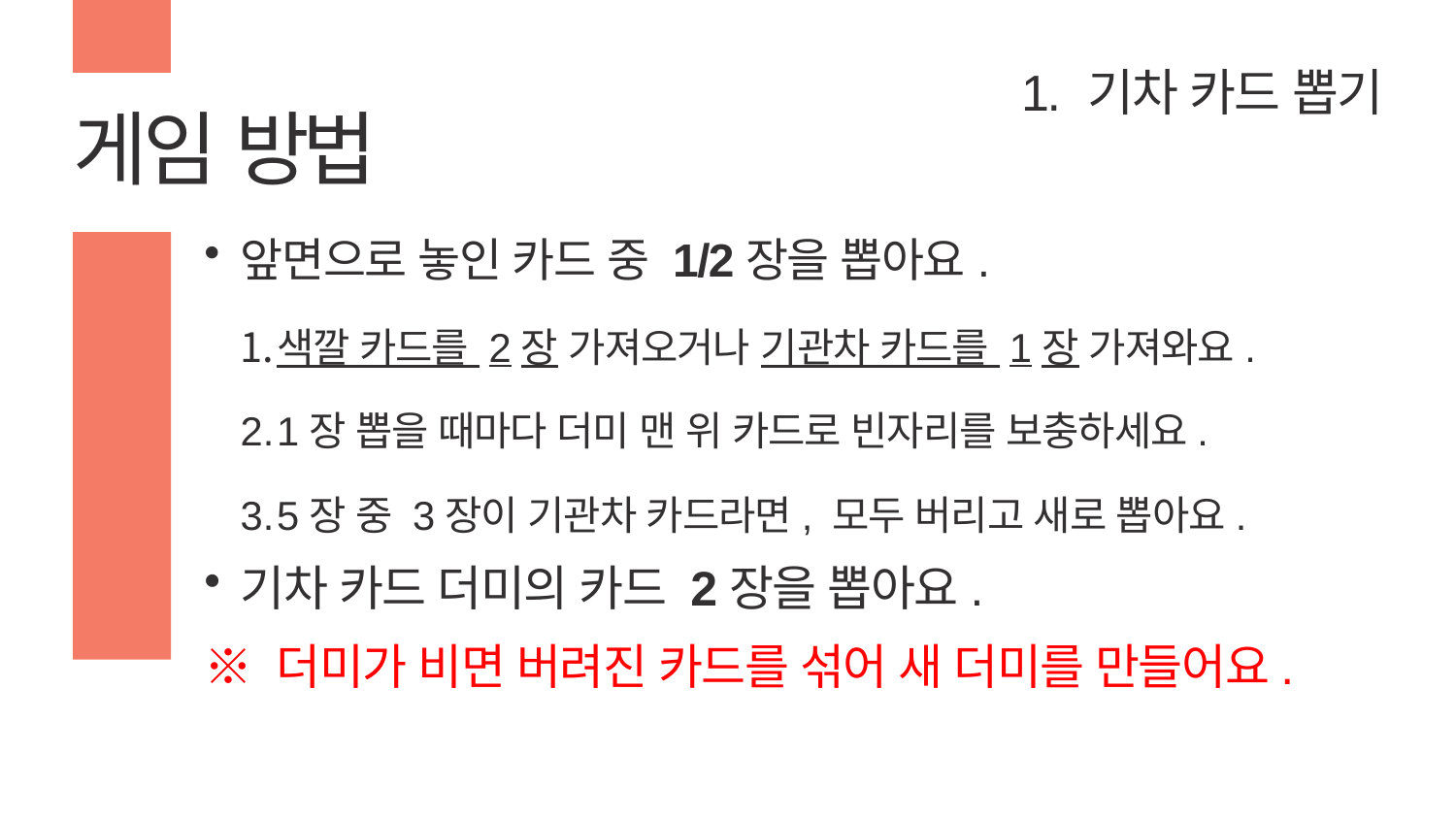

# 1. 기차 카드 뽑기
게임 방법
앞면으로 놓인 카드 중 1/2장을 뽑아요.
색깔 카드를 2장 가져오거나 기관차 카드를 1장 가져와요.
1장 뽑을 때마다 더미 맨 위 카드로 빈자리를 보충하세요.
5장 중 3장이 기관차 카드라면, 모두 버리고 새로 뽑아요.
기차 카드 더미의 카드 2장을 뽑아요.
※ 더미가 비면 버려진 카드를 섞어 새 더미를 만들어요.